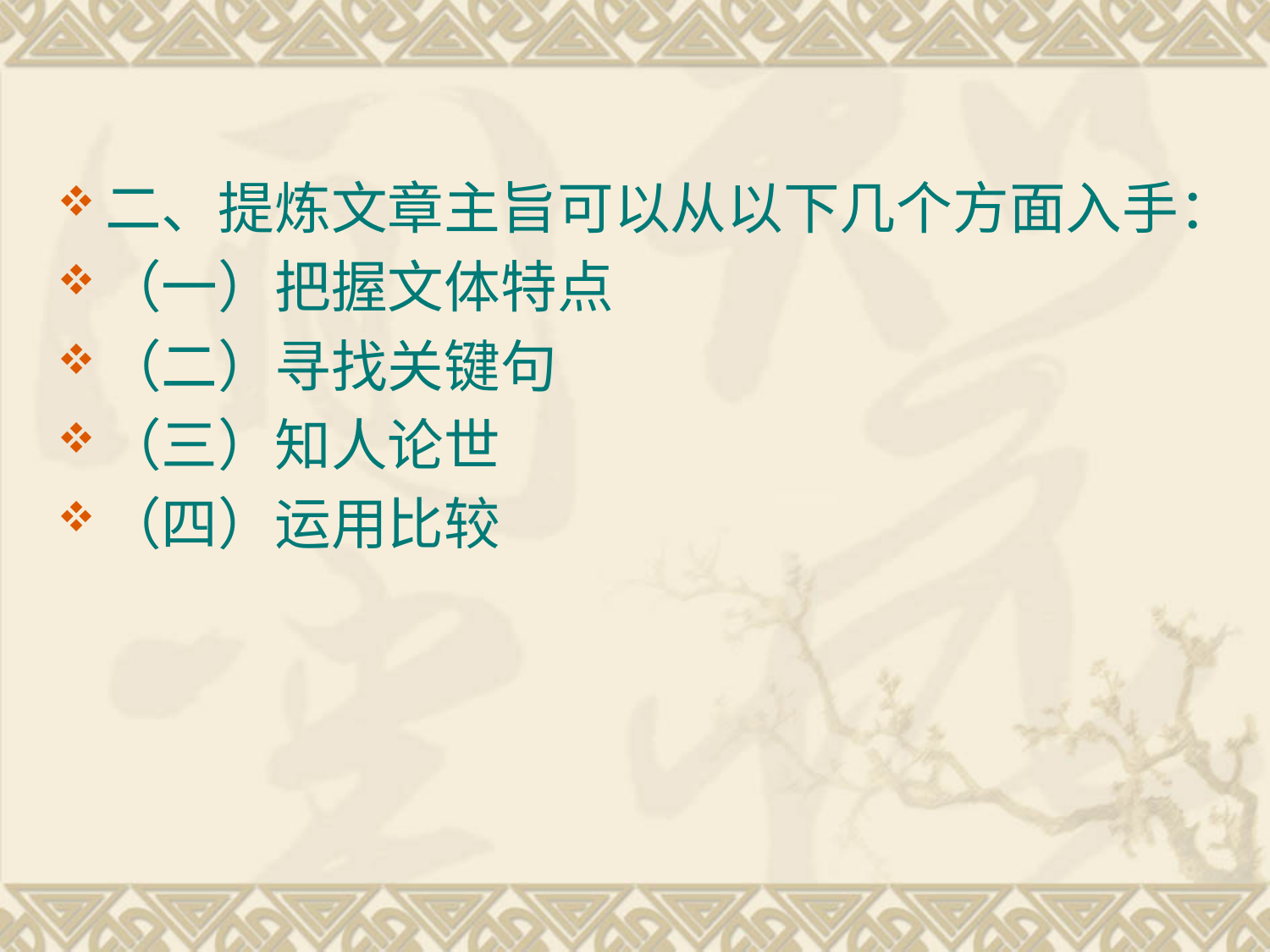

二、提炼文章主旨可以从以下几个方面入手：
（一）把握文体特点
（二）寻找关键句
（三）知人论世
（四）运用比较